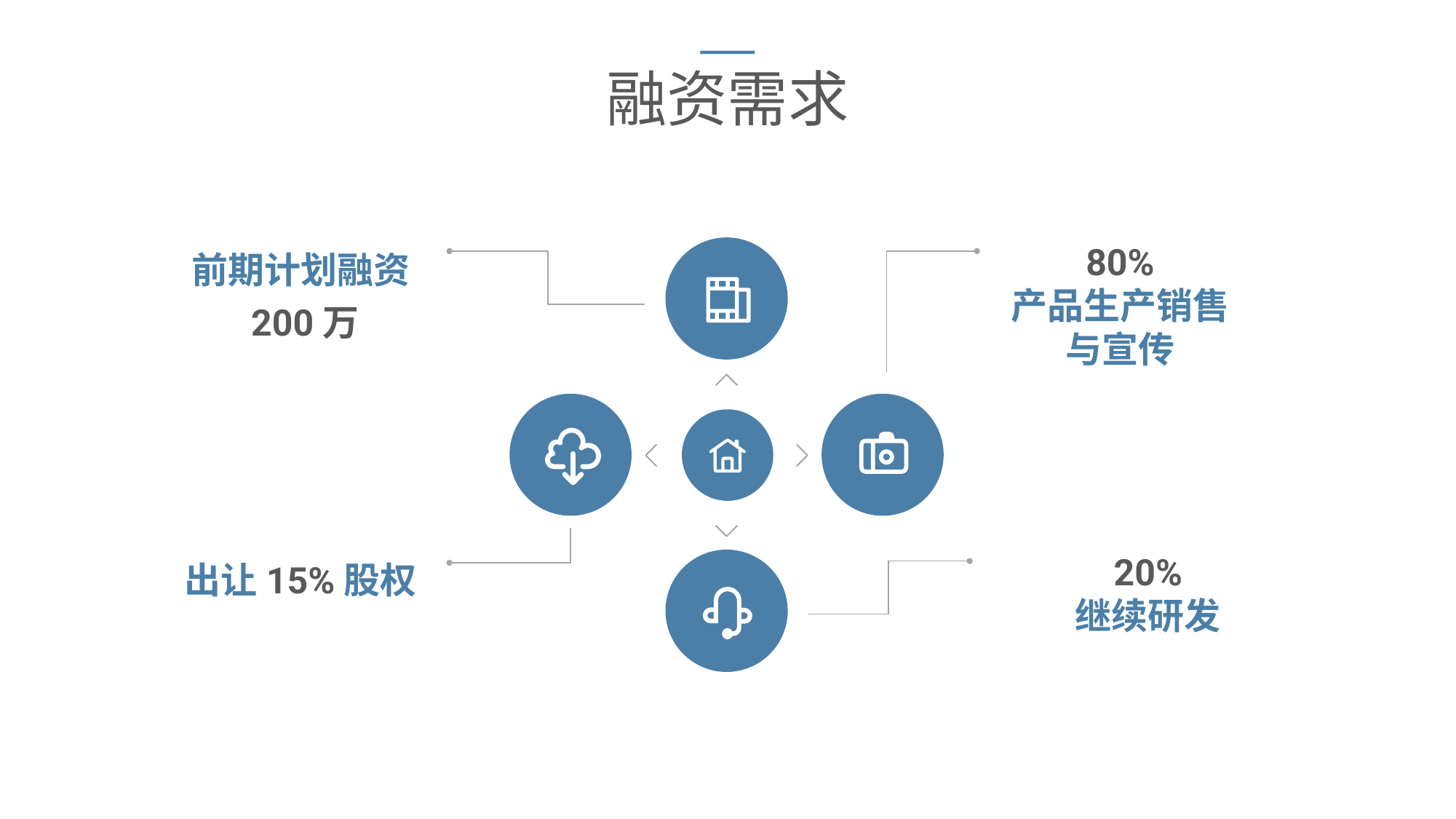

融资需求

前期计划融资200万
80%
产品生产销售与宣传

出让15%股权

20%
继续研发